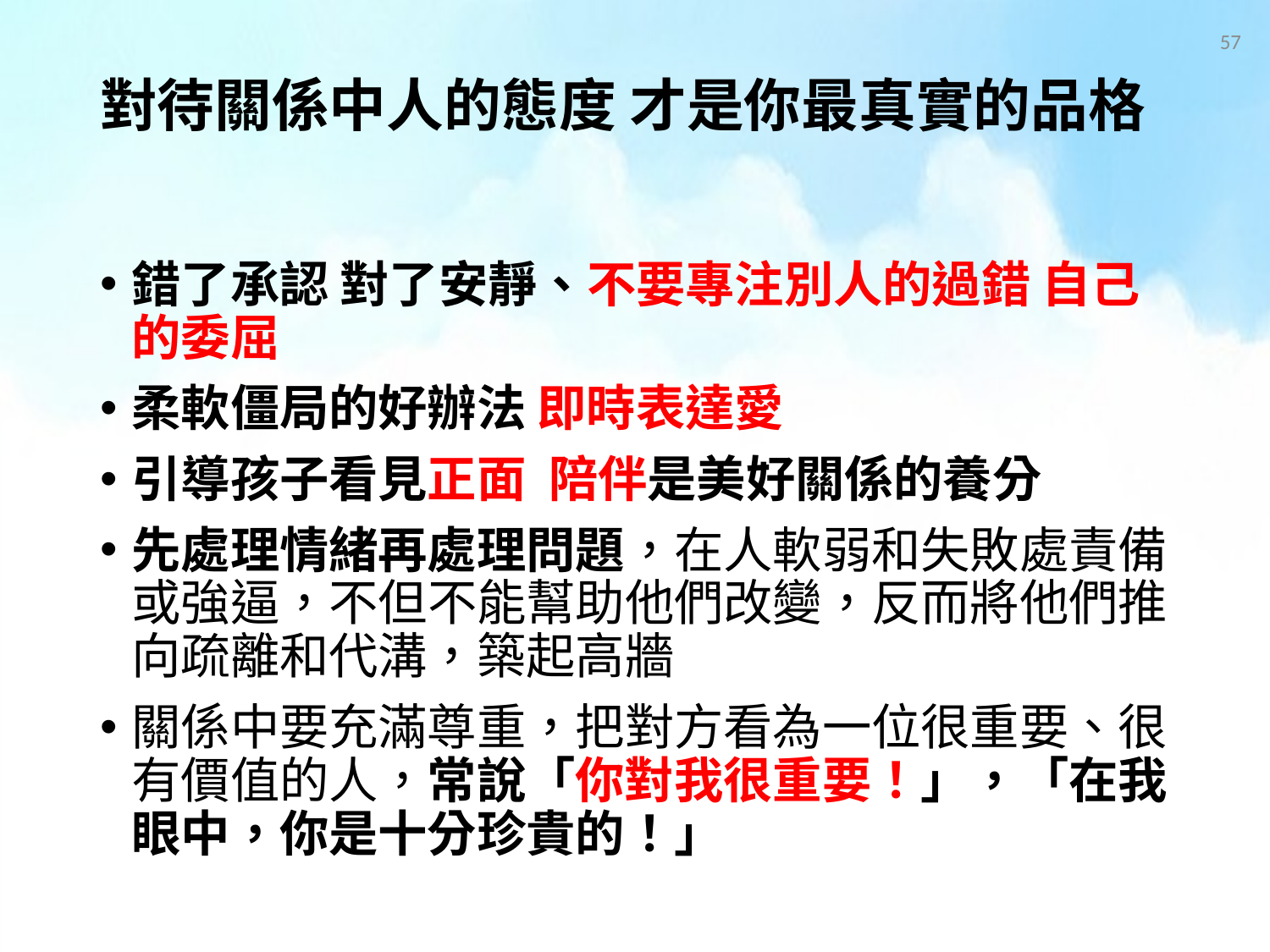

57
# 對待關係中人的態度 才是你最真實的品格
錯了承認 對了安靜、不要專注別人的過錯 自己的委屈
柔軟僵局的好辦法 即時表達愛
引導孩子看見正面  陪伴是美好關係的養分
先處理情緒再處理問題，在人軟弱和失敗處責備或強逼，不但不能幫助他們改變，反而將他們推向疏離和代溝，築起高牆
關係中要充滿尊重，把對方看為一位很重要、很有價值的人，常說「你對我很重要！」，「在我眼中，你是十分珍貴的！」